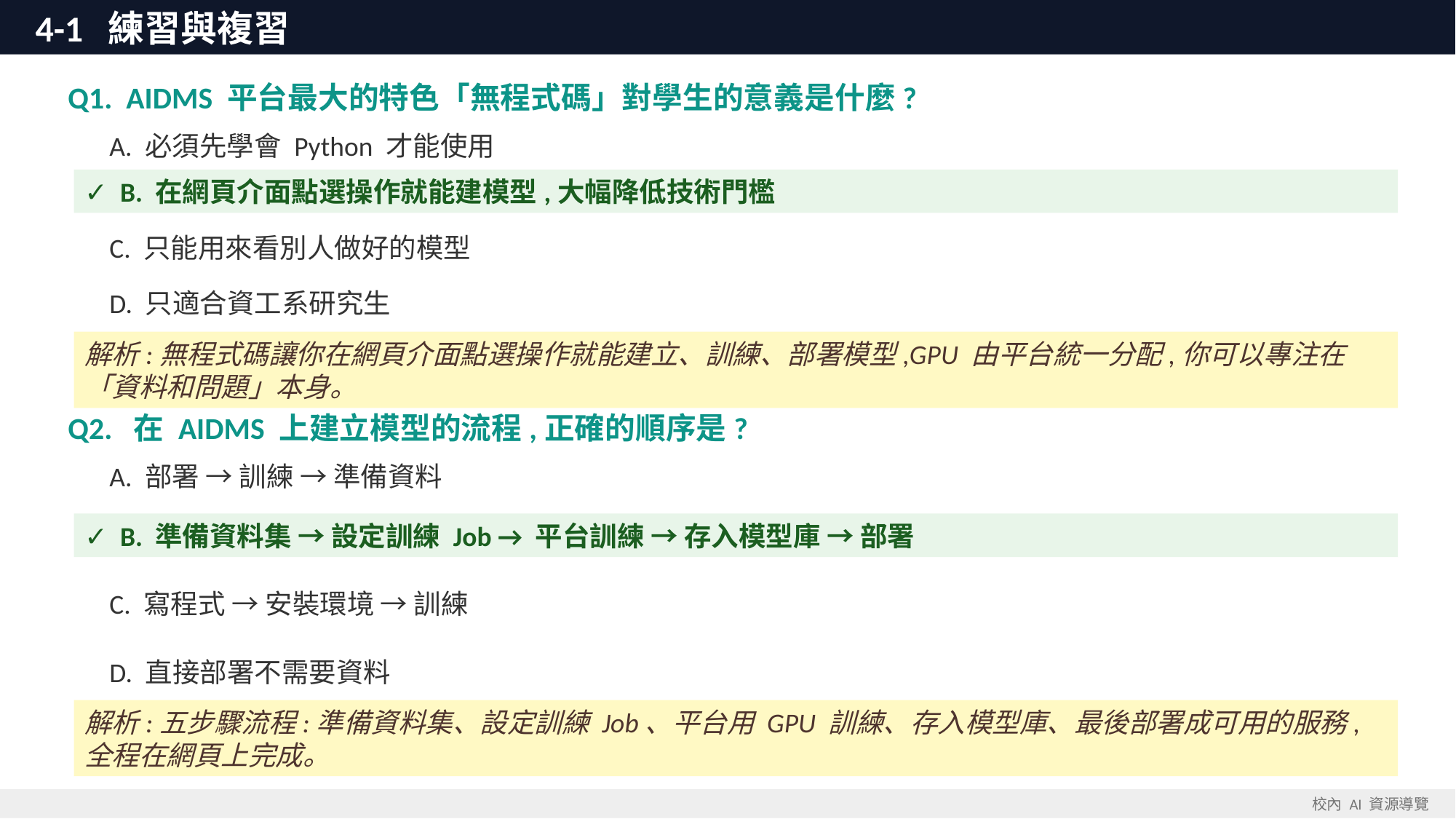

4-1  練習與複習
Q1.  AIDMS 平台最大的特色「無程式碼」對學生的意義是什麼?
    A. 必須先學會 Python 才能使用
✓  B. 在網頁介面點選操作就能建模型,大幅降低技術門檻
    C. 只能用來看別人做好的模型
    D. 只適合資工系研究生
解析:無程式碼讓你在網頁介面點選操作就能建立、訓練、部署模型,GPU 由平台統一分配,你可以專注在「資料和問題」本身。
Q2.  在 AIDMS 上建立模型的流程,正確的順序是?
    A. 部署 → 訓練 → 準備資料
✓  B. 準備資料集 → 設定訓練 Job → 平台訓練 → 存入模型庫 → 部署
    C. 寫程式 → 安裝環境 → 訓練
    D. 直接部署不需要資料
解析:五步驟流程:準備資料集、設定訓練 Job、平台用 GPU 訓練、存入模型庫、最後部署成可用的服務,全程在網頁上完成。
校內 AI 資源導覽